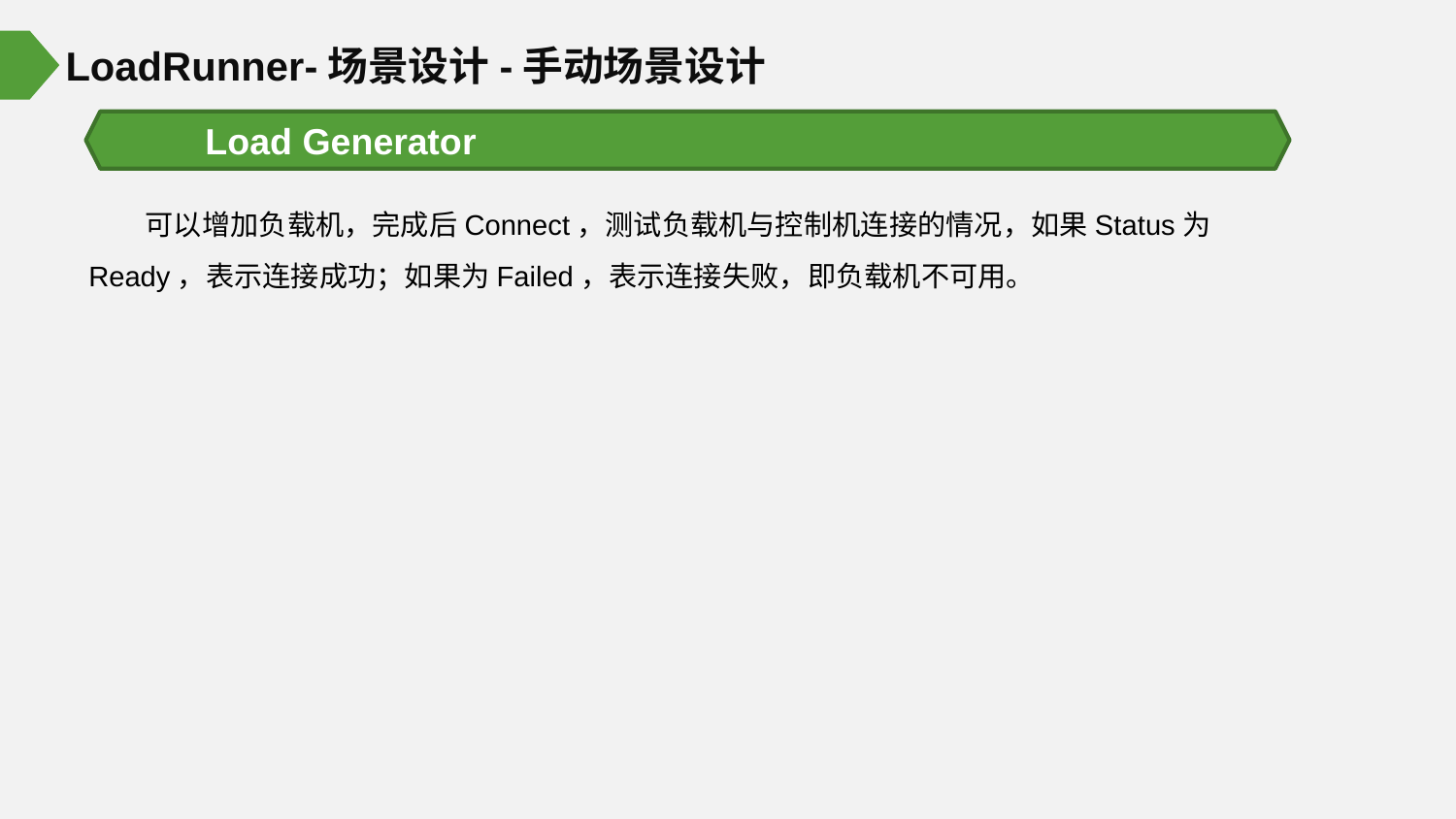

LoadRunner-场景设计-手动场景设计
Load Generator
可以增加负载机，完成后Connect，测试负载机与控制机连接的情况，如果Status为Ready，表示连接成功；如果为Failed，表示连接失败，即负载机不可用。